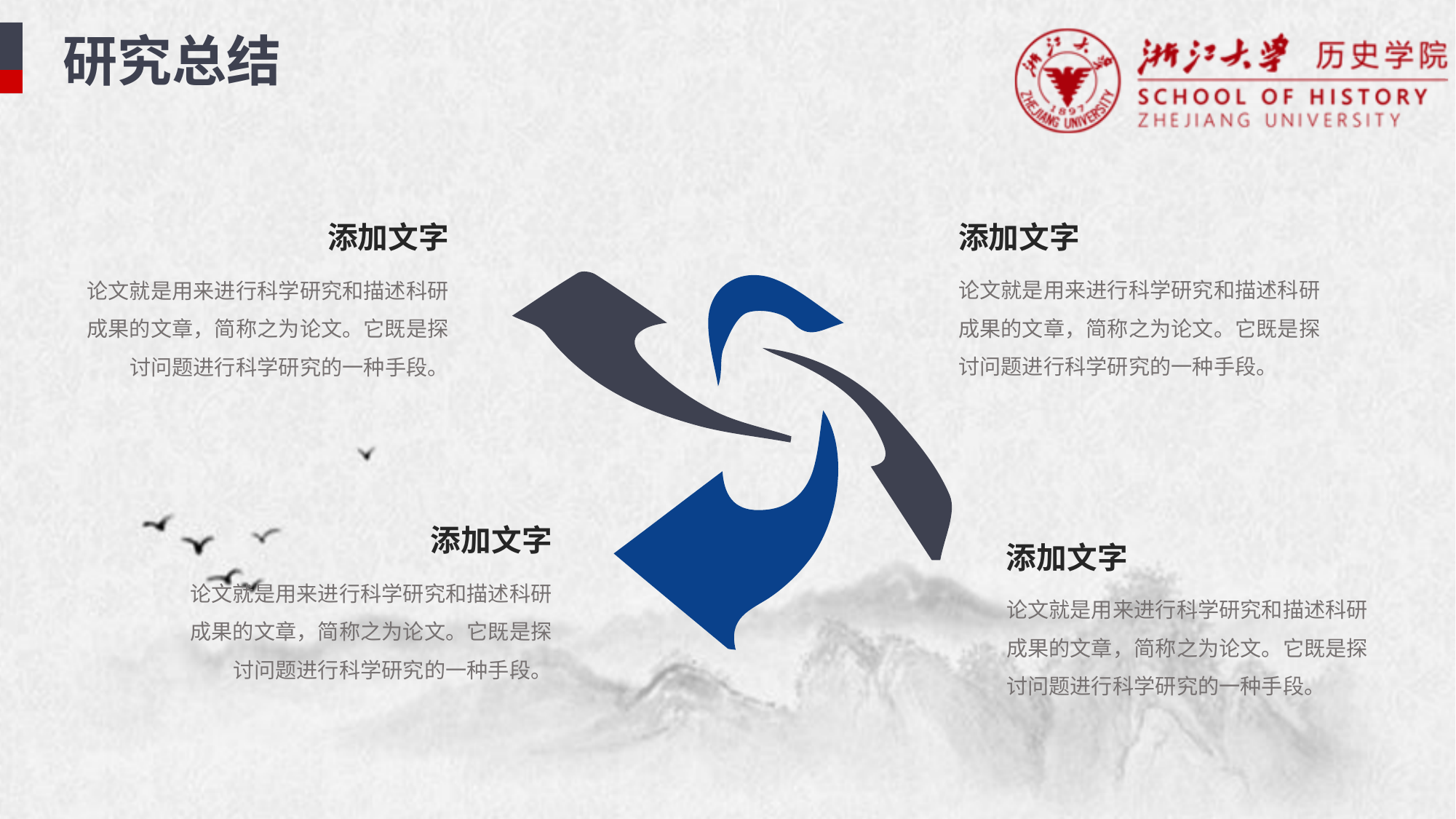

研究总结

添加文字
论文就是用来进行科学研究和描述科研成果的文章，简称之为论文。它既是探讨问题进行科学研究的一种手段。
添加文字
论文就是用来进行科学研究和描述科研成果的文章，简称之为论文。它既是探讨问题进行科学研究的一种手段。

添加文字
论文就是用来进行科学研究和描述科研成果的文章，简称之为论文。它既是探讨问题进行科学研究的一种手段。
添加文字
论文就是用来进行科学研究和描述科研成果的文章，简称之为论文。它既是探讨问题进行科学研究的一种手段。